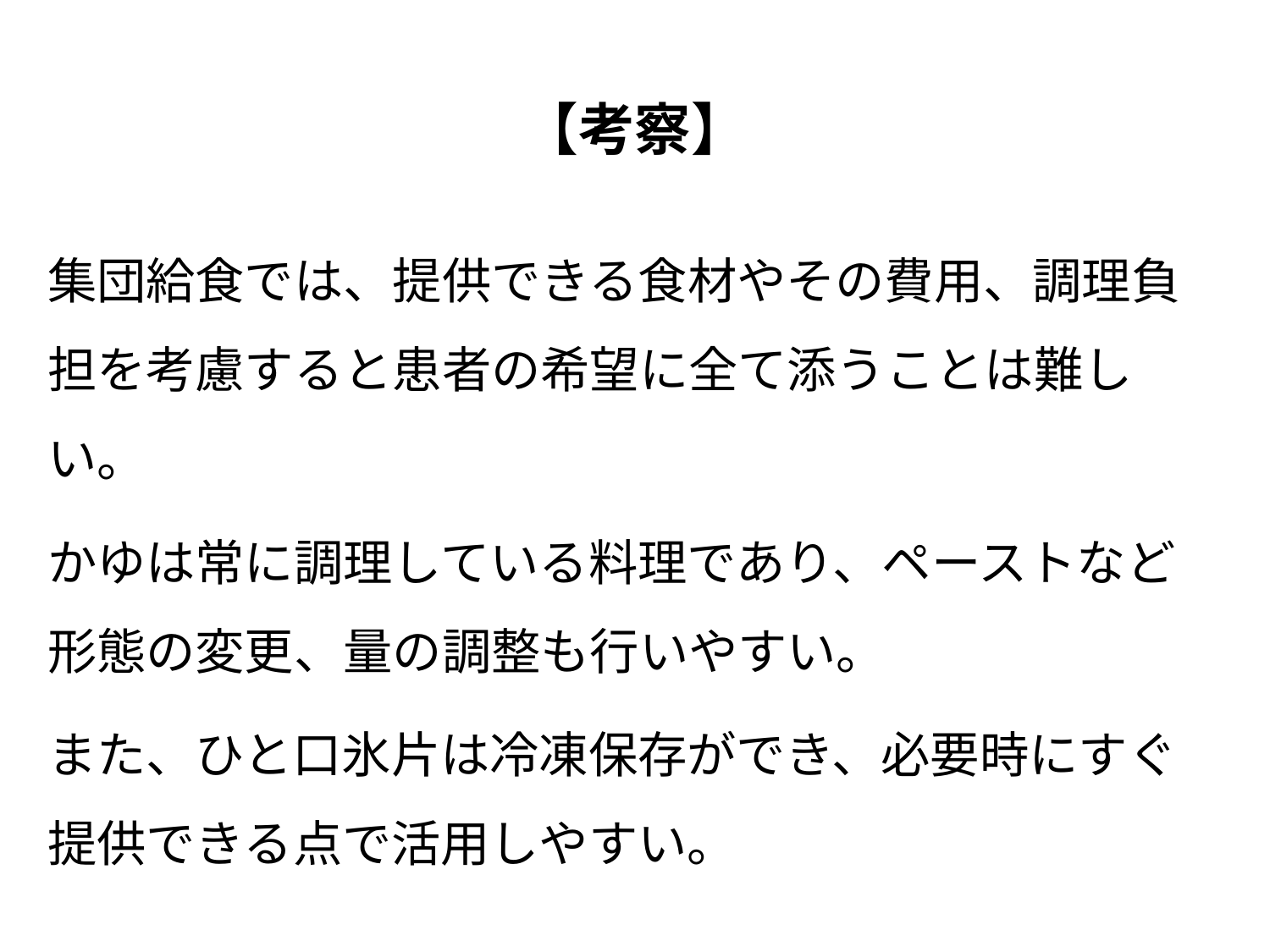

【考察】
集団給食では、提供できる食材やその費用、調理負担を考慮すると患者の希望に全て添うことは難しい。
かゆは常に調理している料理であり、ペーストなど形態の変更、量の調整も行いやすい。
また、ひと口氷片は冷凍保存ができ、必要時にすぐ提供できる点で活用しやすい。